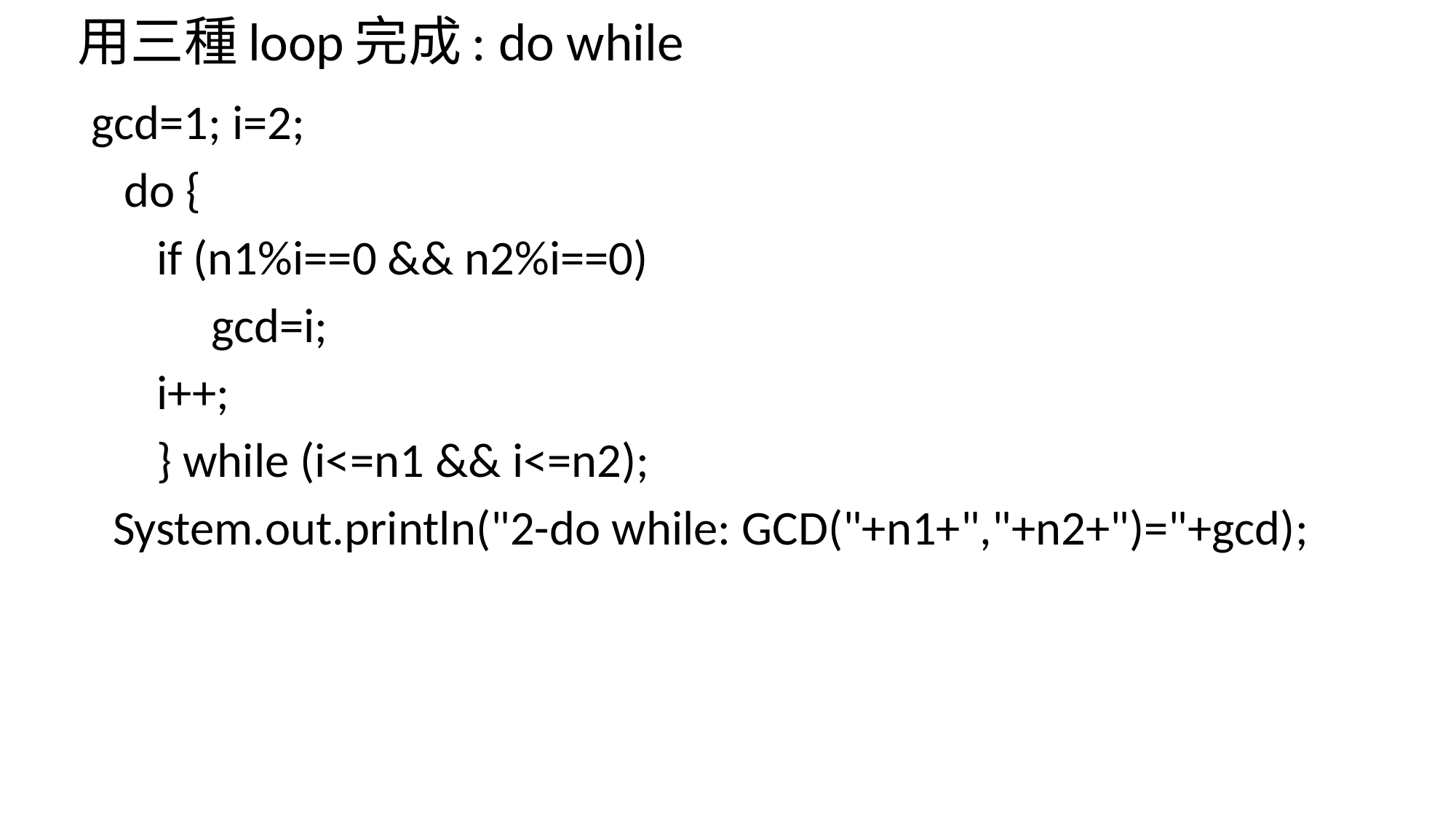

# 用三種loop完成: do while
  gcd=1; i=2;
     do {
        if (n1%i==0 && n2%i==0)
             gcd=i;
        i++;
        } while (i<=n1 && i<=n2);
    System.out.println("2-do while: GCD("+n1+","+n2+")="+gcd);